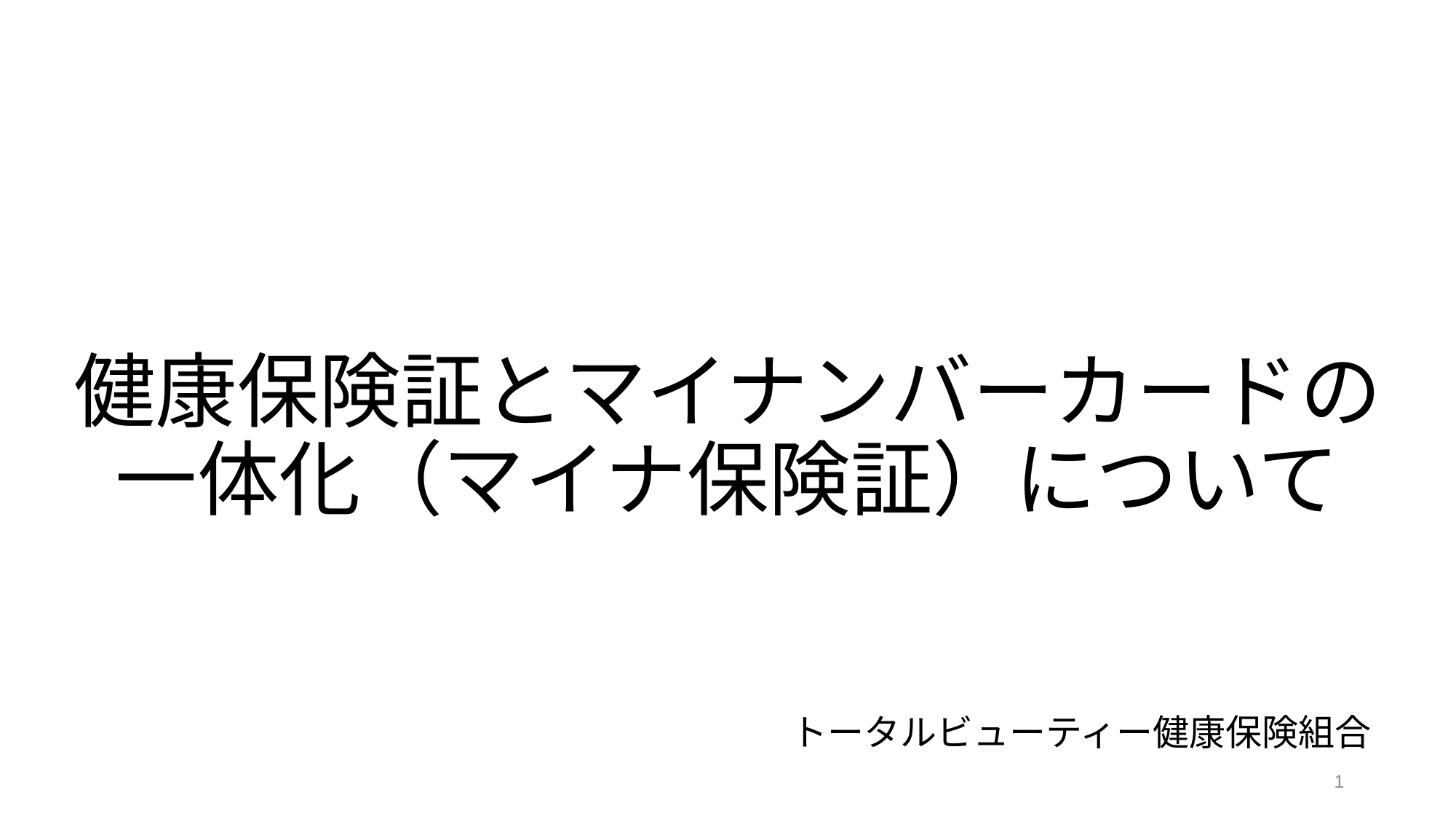

# 健康保険証とマイナンバーカードの一体化（マイナ保険証）について
トータルビューティー健康保険組合
1